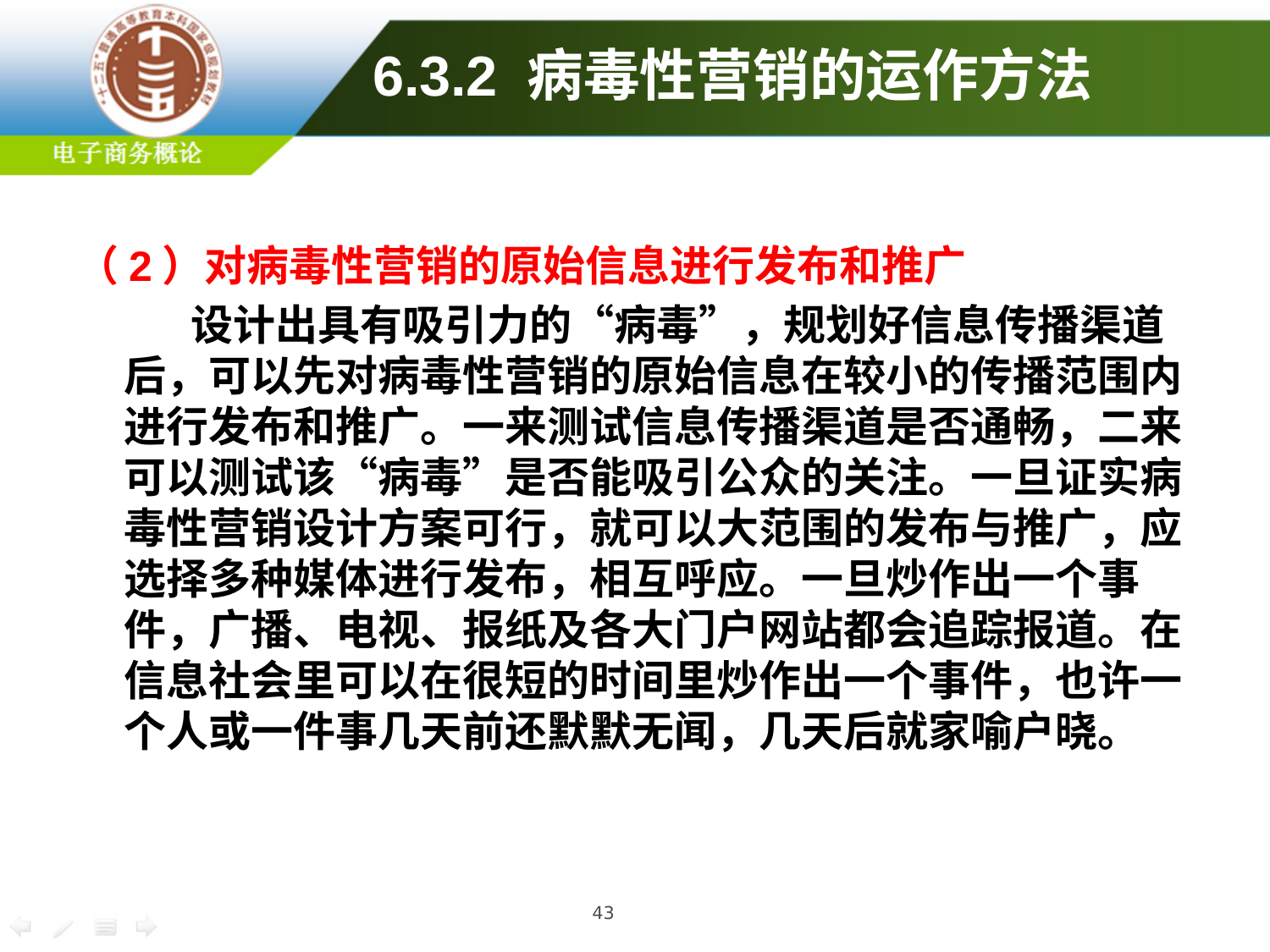

# 6.3.2 病毒性营销的运作方法
（2）对病毒性营销的原始信息进行发布和推广
           设计出具有吸引力的“病毒”，规划好信息传播渠道后，可以先对病毒性营销的原始信息在较小的传播范围内进行发布和推广。一来测试信息传播渠道是否通畅，二来可以测试该“病毒”是否能吸引公众的关注。一旦证实病毒性营销设计方案可行，就可以大范围的发布与推广，应选择多种媒体进行发布，相互呼应。一旦炒作出一个事件，广播、电视、报纸及各大门户网站都会追踪报道。在信息社会里可以在很短的时间里炒作出一个事件，也许一个人或一件事几天前还默默无闻，几天后就家喻户晓。
43